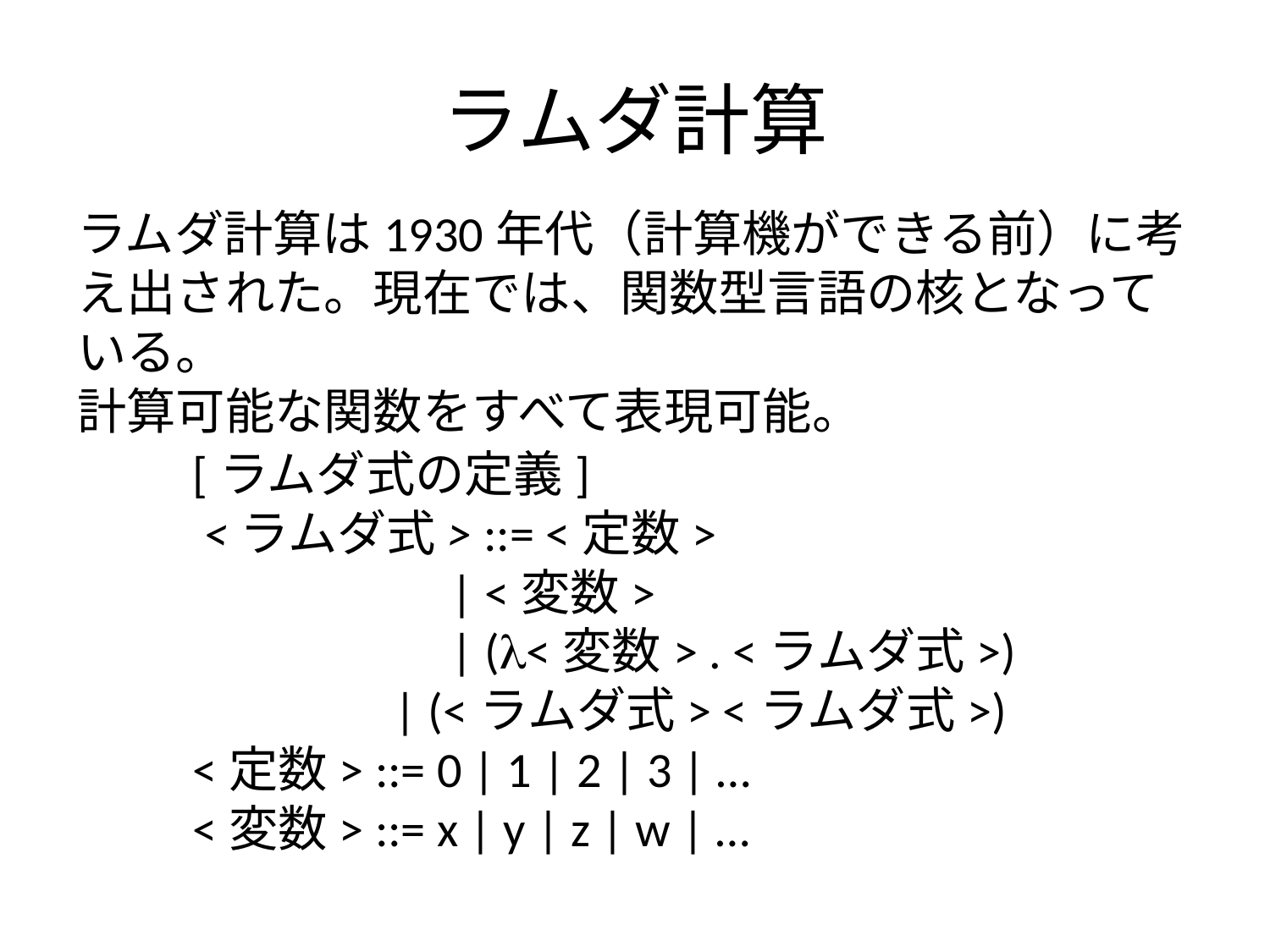

ラムダ計算
ラムダ計算は1930年代（計算機ができる前）に考え出された。現在では、関数型言語の核となっている。
計算可能な関数をすべて表現可能。
[ラムダ式の定義]
 <ラムダ式> ::= <定数>
                       | <変数>
                       | (λ<変数> . <ラムダ式>)
                  | (<ラムダ式> <ラムダ式>)
<定数> ::= 0 | 1 | 2 | 3 | …
<変数> ::= x | y | z | w | …